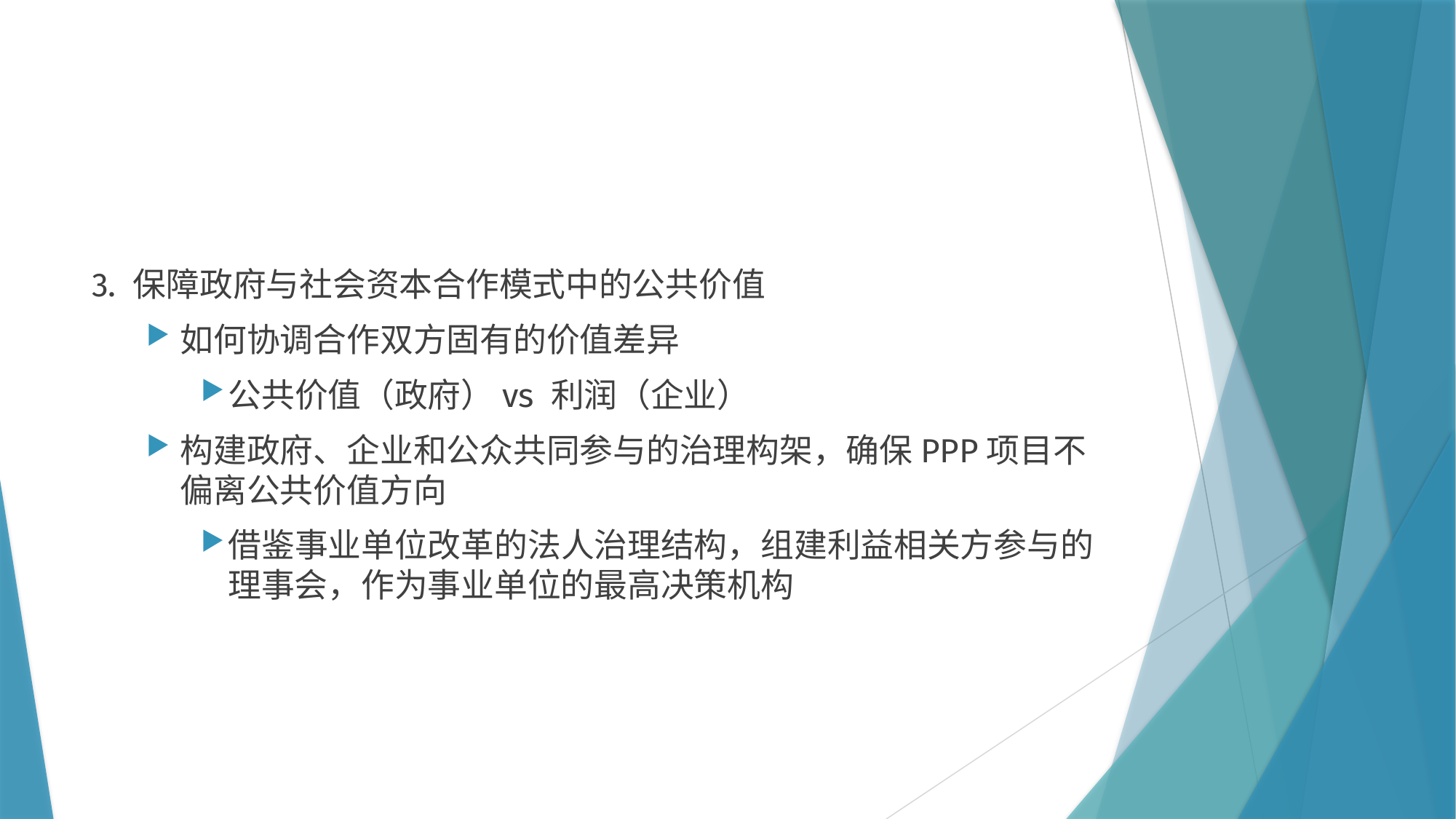

#
3. 保障政府与社会资本合作模式中的公共价值
如何协调合作双方固有的价值差异
公共价值（政府）vs 利润（企业）
构建政府、企业和公众共同参与的治理构架，确保PPP项目不偏离公共价值方向
借鉴事业单位改革的法人治理结构，组建利益相关方参与的理事会，作为事业单位的最高决策机构